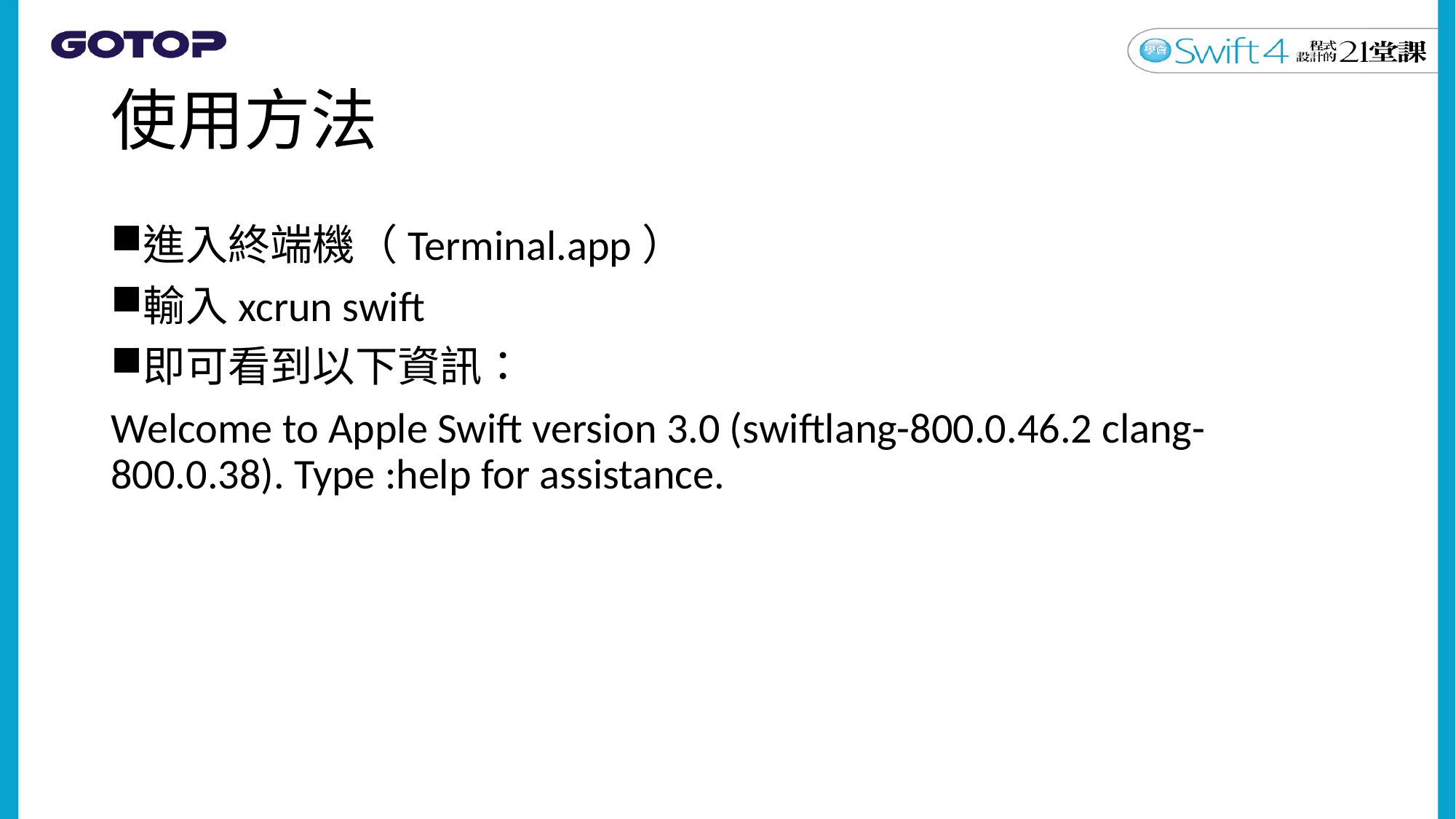

# 使用方法
進入終端機（Terminal.app）
輸入xcrun swift
即可看到以下資訊：
Welcome to Apple Swift version 3.0 (swiftlang-800.0.46.2 clang-800.0.38). Type :help for assistance.